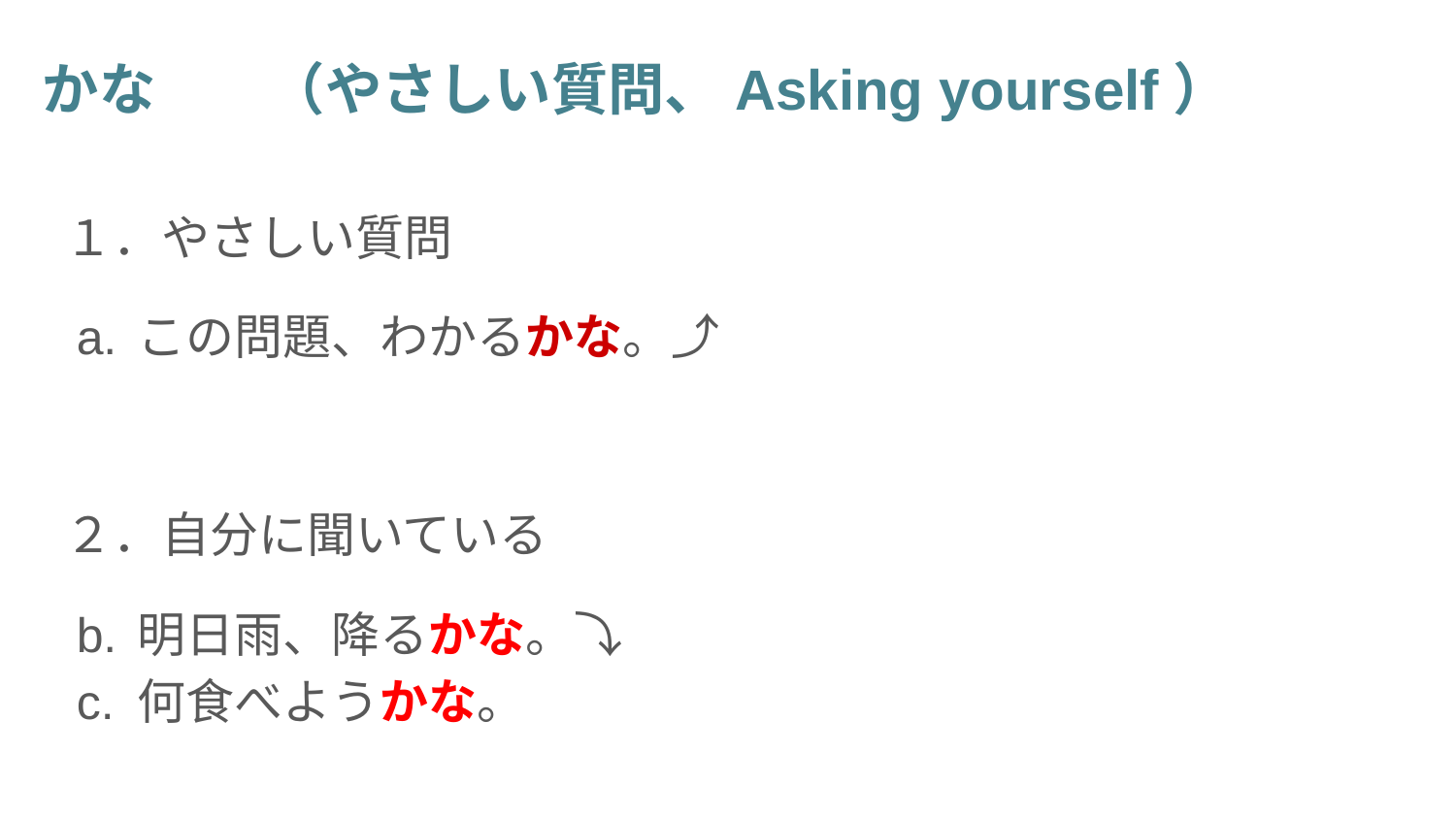

# かな　　（やさしい質問、Asking yourself）

１．やさしい質問
この問題、わかるかな。⤴

２．自分に聞いている
明日雨、降るかな。⤵
何食べようかな。